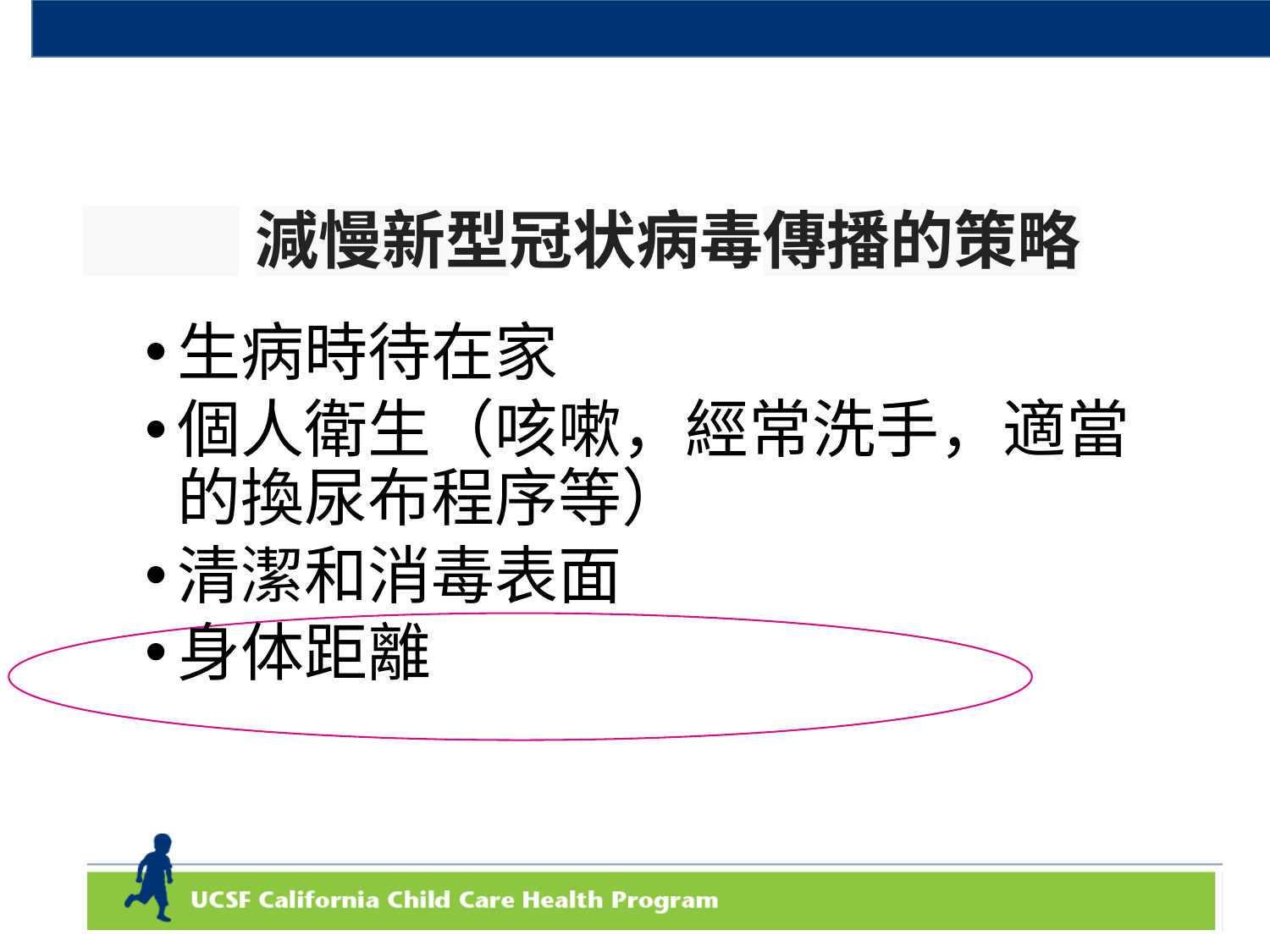

# 減慢新型冠状病毒傳播的策略
生病時待在家
個人衛生（咳嗽，經常洗手，適當的換尿布程序等）
清潔和消毒表面
身体距離